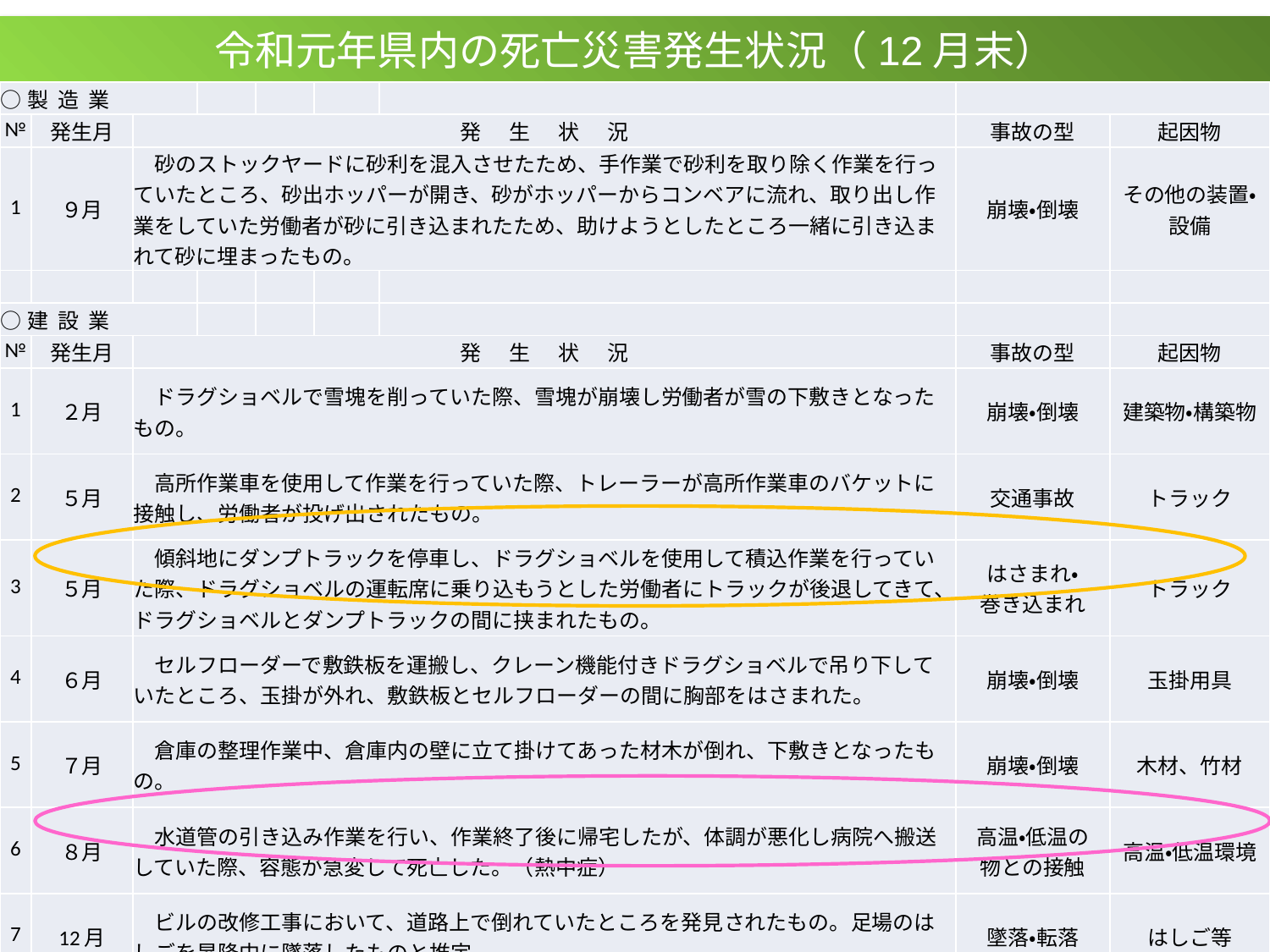

令和元年県内の死亡災害発生状況（12月末）
| ○製 造 業 |  |  |  |  |  |  |  |  |
| --- | --- | --- | --- | --- | --- | --- | --- | --- |
| № | 発生月 | 発 生 状 況 |  |  |  |  | 事故の型 | 起因物 |
| 1 | ９月 | 砂のストックヤードに砂利を混入させたため、手作業で砂利を取り除く作業を行っていたところ、砂出ホッパーが開き、砂がホッパーからコンベアに流れ、取り出し作業をしていた労働者が砂に引き込まれたため、助けようとしたところ一緒に引き込まれて砂に埋まったもの。 |  |  |  |  | 崩壊・倒壊 | その他の装置・ 設備 |
|  |  |  |  |  |  |  |  |  |
| ○建 設 業 |  |  |  |  |  |  |  |  |
| № | 発生月 | 発 生 状 況 |  |  |  |  | 事故の型 | 起因物 |
| 1 | ２月 | ドラグショベルで雪塊を削っていた際、雪塊が崩壊し労働者が雪の下敷きとなったもの。 |  |  |  |  | 崩壊・倒壊 | 建築物・構築物 |
| 2 | ５月 | 高所作業車を使用して作業を行っていた際、トレーラーが高所作業車のバケットに接触し、労働者が投げ出されたもの。 |  |  |  |  | 交通事故 | トラック |
| 3 | ５月 | 傾斜地にダンプトラックを停車し、ドラグショベルを使用して積込作業を行っていた際、ドラグショベルの運転席に乗り込もうとした労働者にトラックが後退してきて、ドラグショベルとダンプトラックの間に挟まれたもの。 |  |  |  |  | はさまれ・ 巻き込まれ | トラック |
| 4 | ６月 | セルフローダーで敷鉄板を運搬し、クレーン機能付きドラグショベルで吊り下していたところ、玉掛が外れ、敷鉄板とセルフローダーの間に胸部をはさまれた。 |  |  |  |  | 崩壊・倒壊 | 玉掛用具 |
| 5 | ７月 | 倉庫の整理作業中、倉庫内の壁に立て掛けてあった材木が倒れ、下敷きとなったもの。 |  |  |  |  | 崩壊・倒壊 | 木材、竹材 |
| 6 | ８月 | 水道管の引き込み作業を行い、作業終了後に帰宅したが、体調が悪化し病院へ搬送していた際、容態が急変して死亡した。（熱中症） |  |  |  |  | 高温・低温の 物との接触 | 高温・低温環境 |
| 7 | 12月 | ビルの改修工事において、道路上で倒れていたところを発見されたもの。足場のはしごを昇降中に墜落したものと推定。 |  |  |  |  | 墜落・転落 | はしご等 |

6